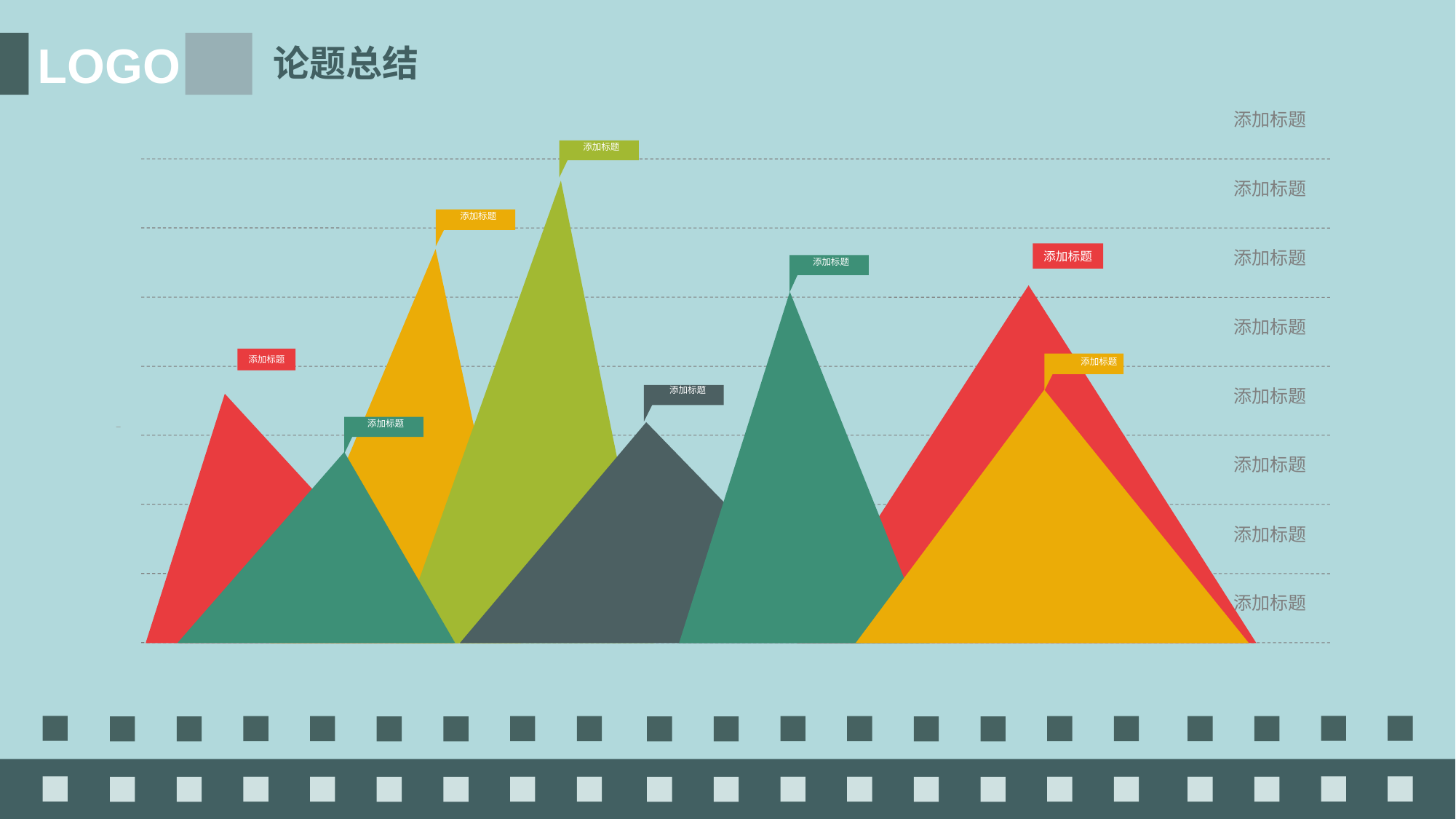

LOGO

论题总结
添加标题
添加标题

添加标题

添加标题

添加标题
添加标题

添加标题

添加标题
添加标题
添加标题

添加标题
添加标题

添加标题

添加标题

添加标题

添加标题